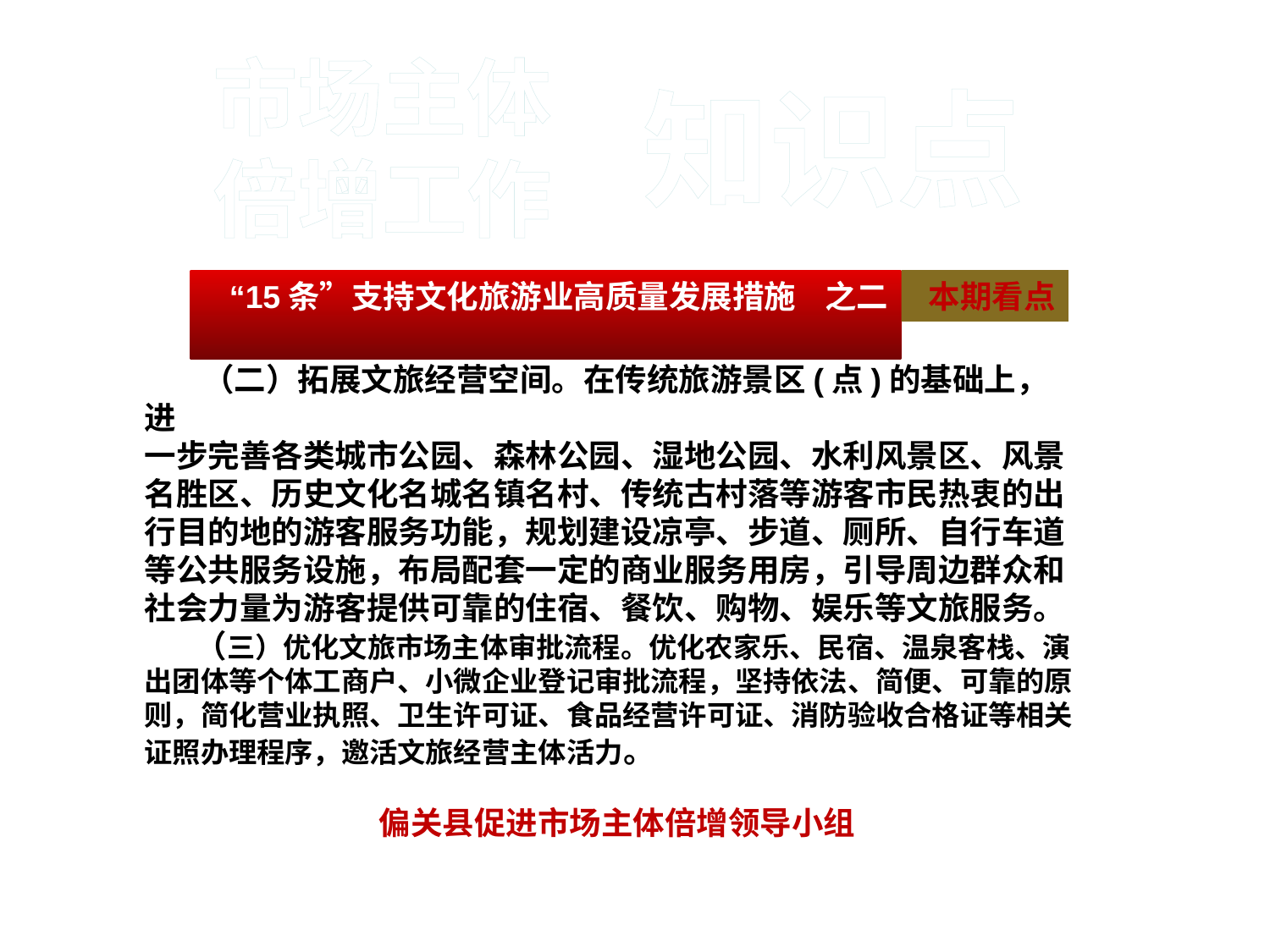

#

市场主体
倍增工作
知识点

       （二）拓展文旅经营空间。在传统旅游景区(点)的基础上，进
一步完善各类城市公园、森林公园、湿地公园、水利风景区、风景名胜区、历史文化名城名镇名村、传统古村落等游客市民热衷的出行目的地的游客服务功能，规划建设凉亭、步道、厕所、自行车道等公共服务设施，布局配套一定的商业服务用房，引导周边群众和社会力量为游客提供可靠的住宿、餐饮、购物、娱乐等文旅服务。
      （三）优化文旅市场主体审批流程。优化农家乐、民宿、温泉客栈、演出团体等个体工商户、小微企业登记审批流程，坚持依法、简便、可靠的原则，简化营业执照、卫生许可证、食品经营许可证、消防验收合格证等相关证照办理程序，邀活文旅经营主体活力。

 偏关县促进市场主体倍增领导小组
   “15条”支持文化旅游业高质量发展措施    之二
 本期看点